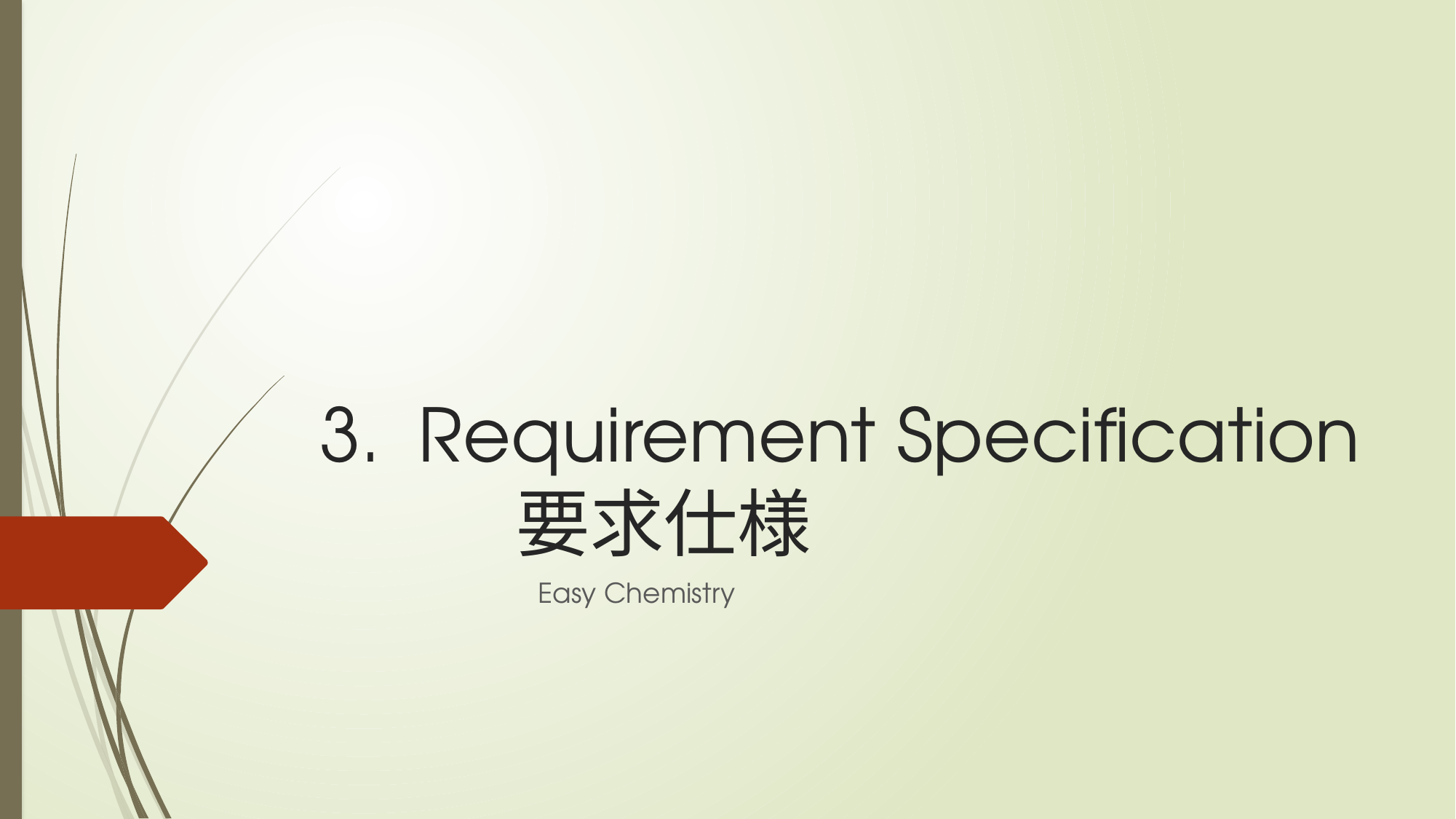

# 3. 	Requirement Specification 要求仕様
		Easy Chemistry